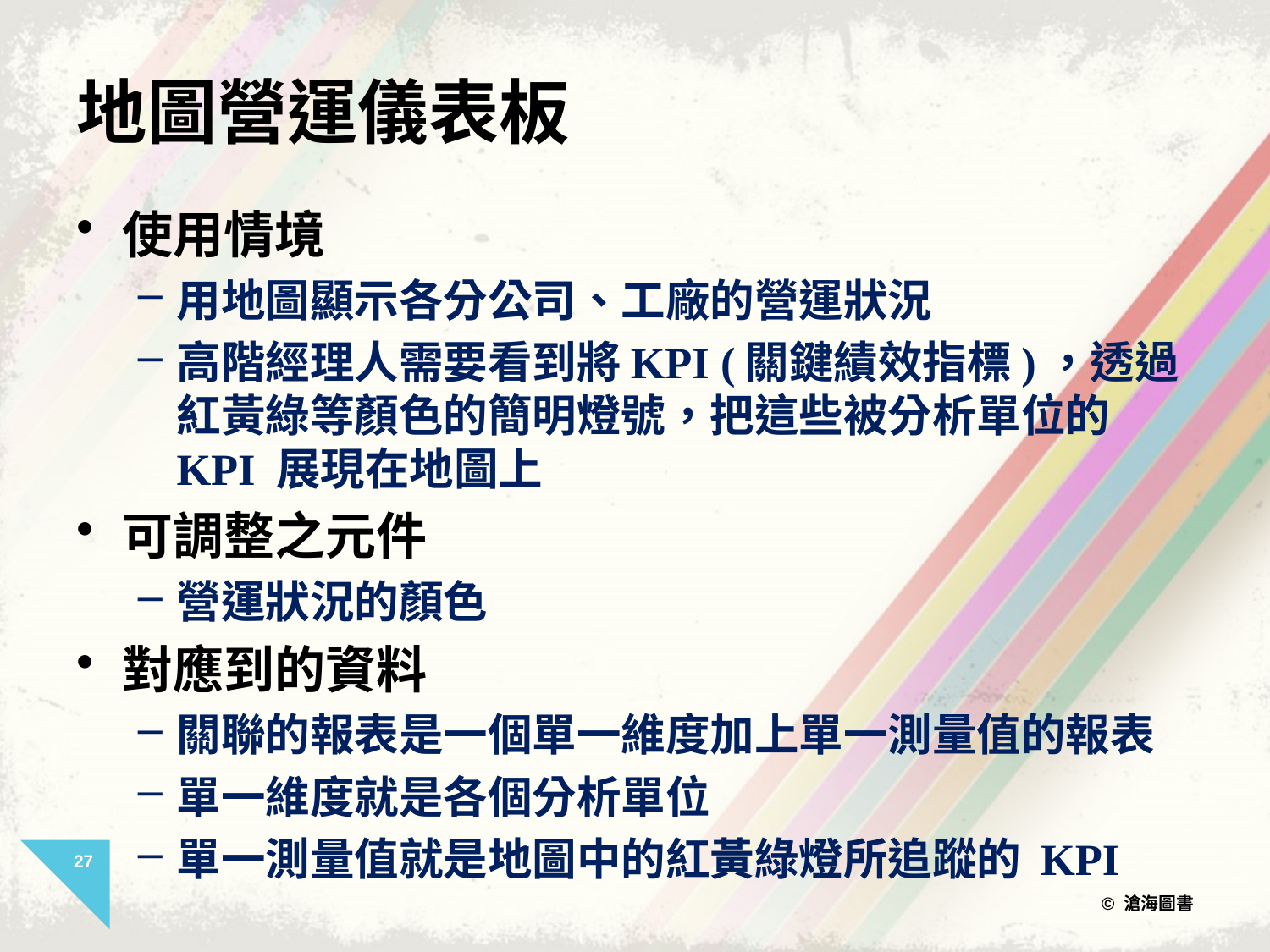

# 地圖營運儀表板
使用情境
用地圖顯示各分公司、工廠的營運狀況
高階經理人需要看到將KPI (關鍵績效指標)，透過紅黃綠等顏色的簡明燈號，把這些被分析單位的 KPI 展現在地圖上
可調整之元件
營運狀況的顏色
對應到的資料
關聯的報表是一個單一維度加上單一測量值的報表
單一維度就是各個分析單位
單一測量值就是地圖中的紅黃綠燈所追蹤的 KPI
27
© 滄海圖書